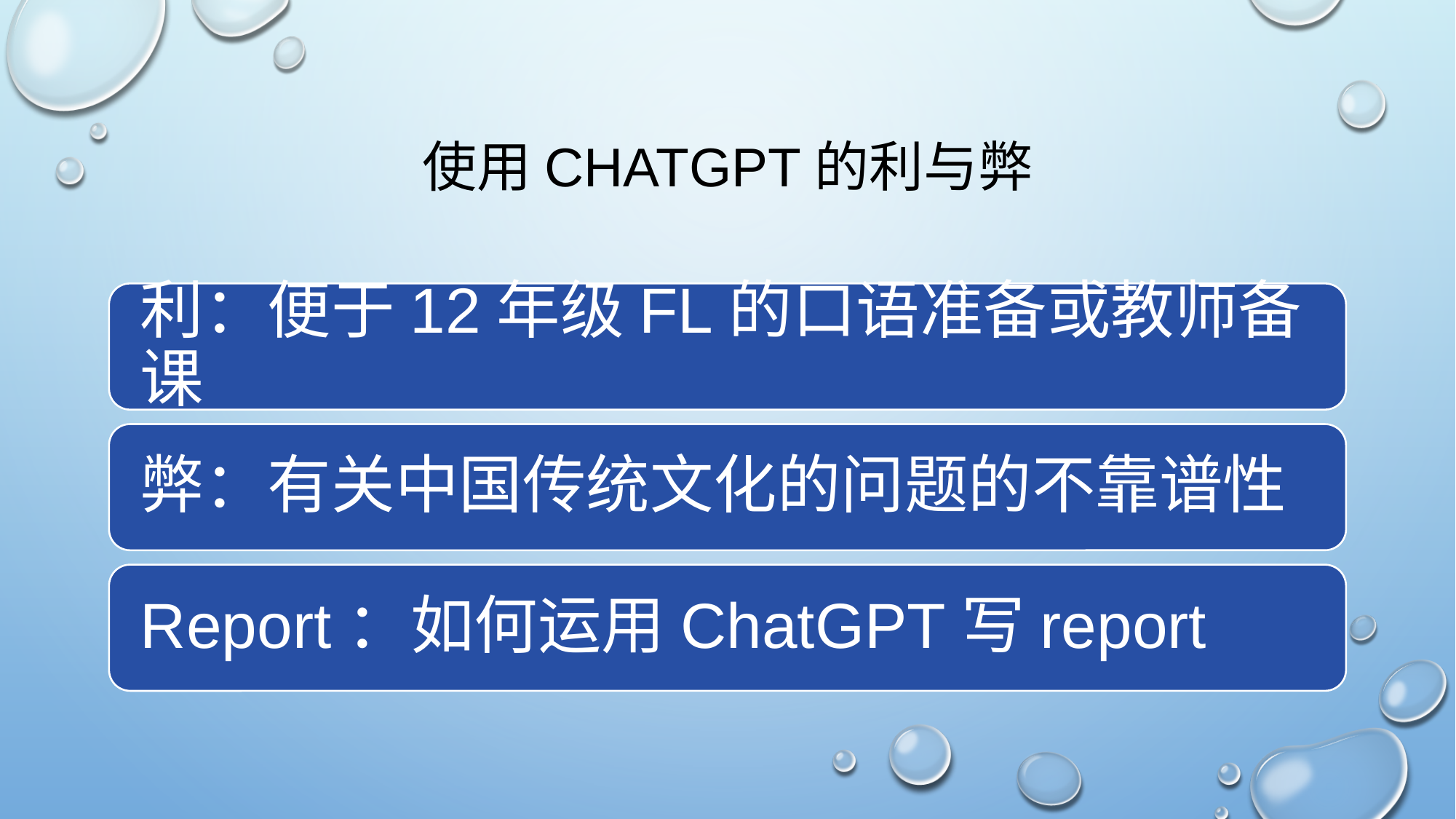

# 使用ChatGPT的利与弊
利：便于12年级FL的口语准备或教师备课
弊：有关中国传统文化的问题的不靠谱性
Report：如何运用ChatGPT写report